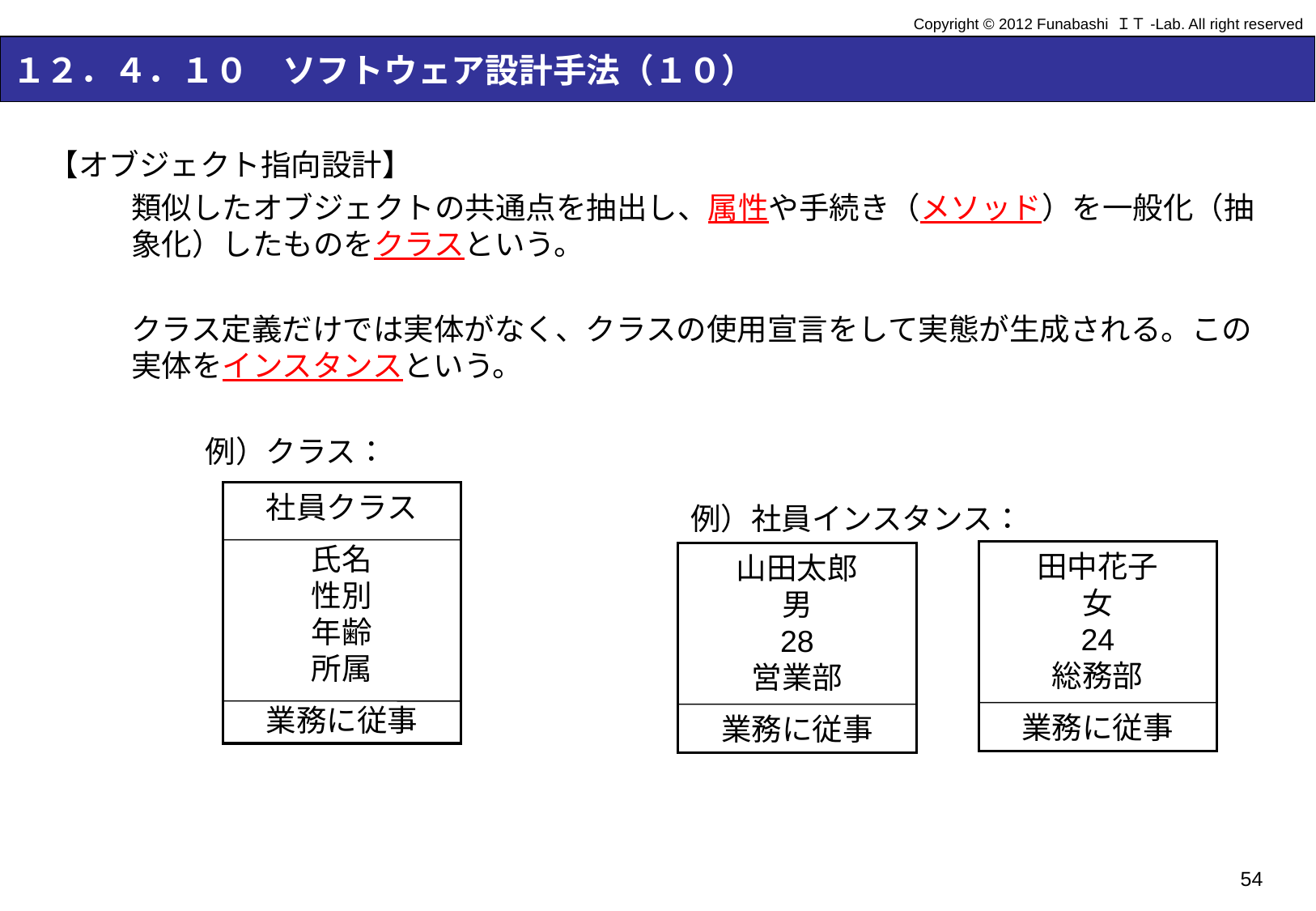

Copyright © 2012 Funabashi ＩＴ-Lab. All right reserved
# １２．４．１０　ソフトウェア設計手法（１０）
【オブジェクト指向設計】
類似したオブジェクトの共通点を抽出し、属性や手続き（メソッド）を一般化（抽象化）したものをクラスという。

クラス定義だけでは実体がなく、クラスの使用宣言をして実態が生成される。この実体をインスタンスという。

例）クラス：
社員クラス
氏名
性別
年齢
所属
業務に従事
例）社員インスタンス：

田中花子
女
24
総務部
業務に従事
山田太郎
男
28
営業部
業務に従事

54